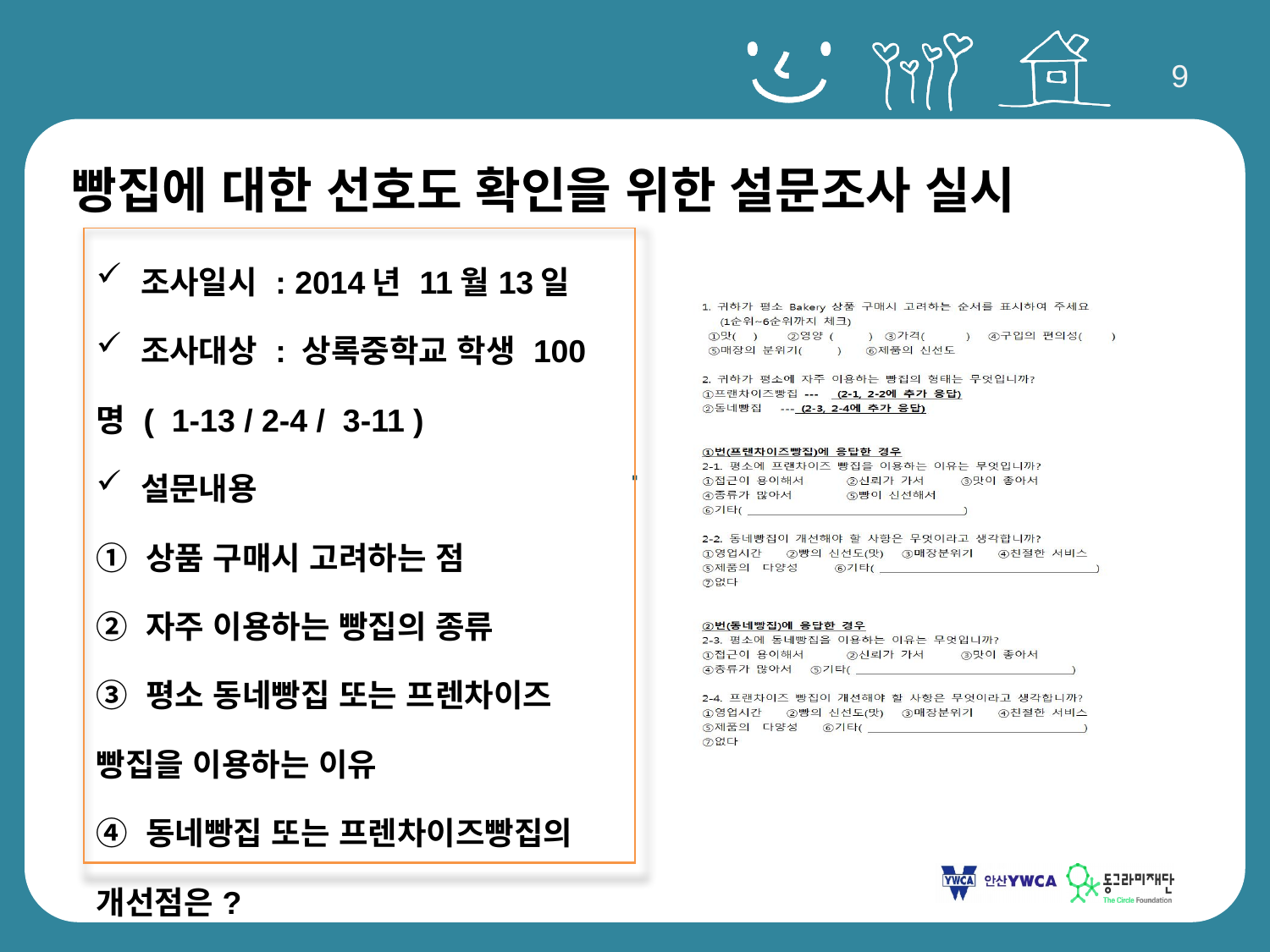

빵집에 대한 선호도 확인을 위한 설문조사 실시
| 조사일시 : 2014년 11월13일 조사대상 : 상록중학교 학생 100명 ( 1-13 / 2-4 / 3-11 ) 설문내용 ① 상품 구매시 고려하는 점 ② 자주 이용하는 빵집의 종류 ③ 평소 동네빵집 또는 프렌차이즈 빵집을 이용하는 이유 ④ 동네빵집 또는 프렌차이즈빵집의 개선점은? |
| --- |

∙